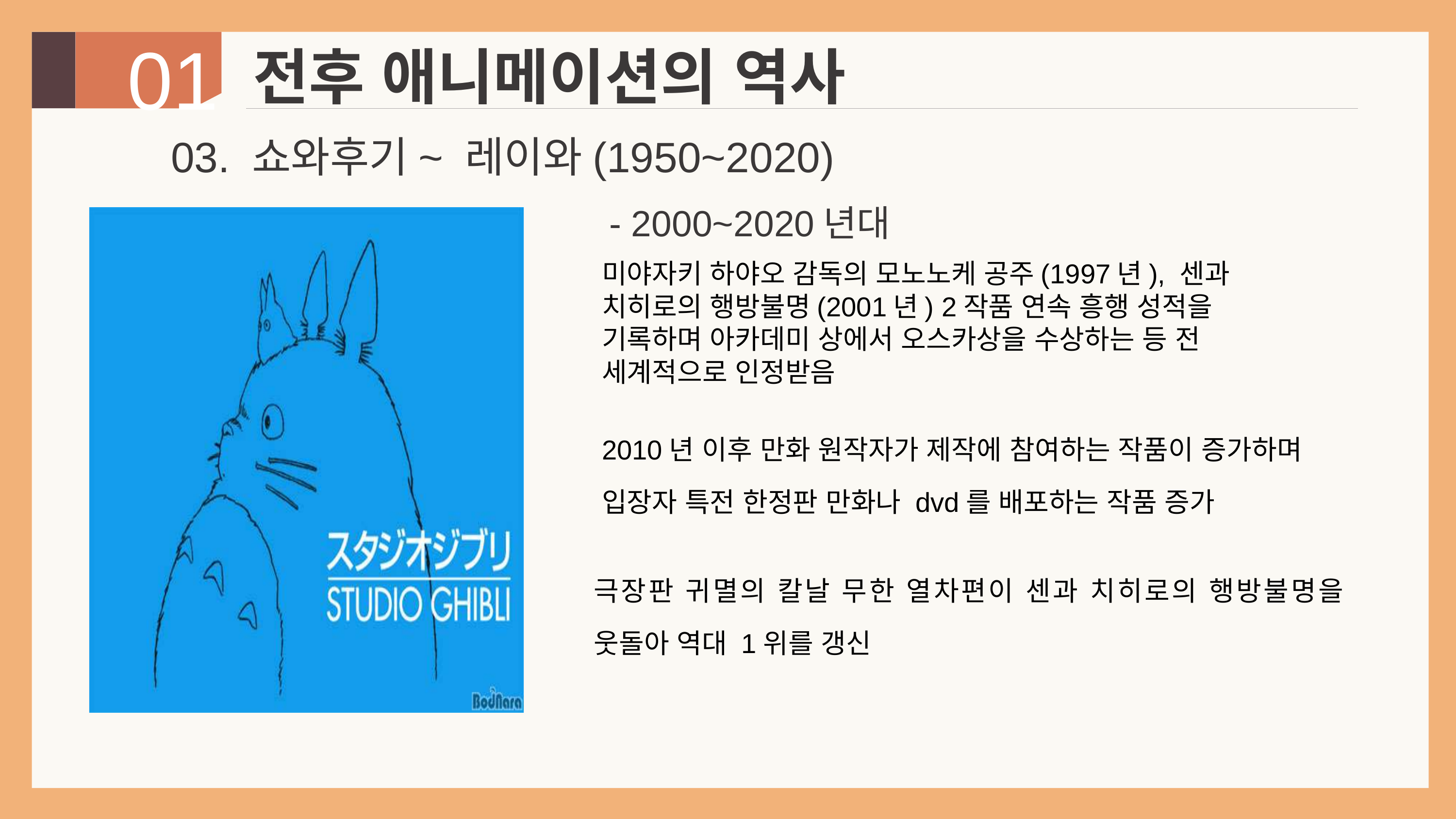

전후 애니메이션의 역사
01
03. 쇼와후기~ 레이와(1950~2020)
- 2000~2020년대

미야자키 하야오 감독의 모노노케 공주(1997년), 센과 치히로의 행방불명(2001년) 2작품 연속 흥행 성적을 기록하며 아카데미 상에서 오스카상을 수상하는 등 전 세계적으로 인정받음

2010년 이후 만화 원작자가 제작에 참여하는 작품이 증가하며 입장자 특전 한정판 만화나 dvd를 배포하는 작품 증가
극장판 귀멸의 칼날 무한 열차편이 센과 치히로의 행방불명을 웃돌아 역대 1위를 갱신